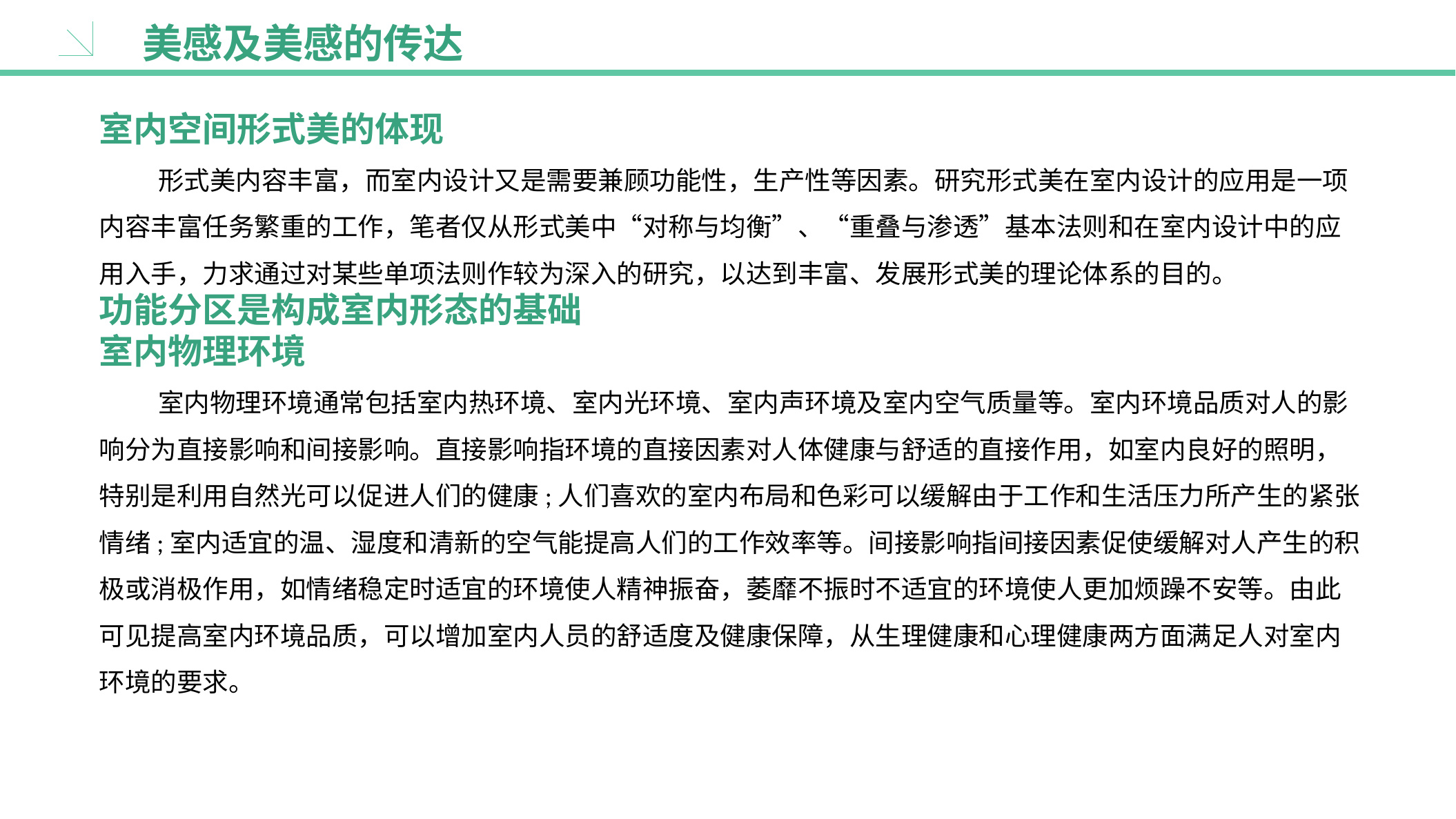

美感及美感的传达

室内空间形式美的体现
         形式美内容丰富，而室内设计又是需要兼顾功能性，生产性等因素。研究形式美在室内设计的应用是一项内容丰富任务繁重的工作，笔者仅从形式美中“对称与均衡”、“重叠与渗透”基本法则和在室内设计中的应用入手，力求通过对某些单项法则作较为深入的研究，以达到丰富、发展形式美的理论体系的目的。
功能分区是构成室内形态的基础
室内物理环境
         室内物理环境通常包括室内热环境、室内光环境、室内声环境及室内空气质量等。室内环境品质对人的影响分为直接影响和间接影响。直接影响指环境的直接因素对人体健康与舒适的直接作用，如室内良好的照明，特别是利用自然光可以促进人们的健康;人们喜欢的室内布局和色彩可以缓解由于工作和生活压力所产生的紧张情绪;室内适宜的温、湿度和清新的空气能提高人们的工作效率等。间接影响指间接因素促使缓解对人产生的积极或消极作用，如情绪稳定时适宜的环境使人精神振奋，萎靡不振时不适宜的环境使人更加烦躁不安等。由此可见提高室内环境品质，可以增加室内人员的舒适度及健康保障，从生理健康和心理健康两方面满足人对室内环境的要求。